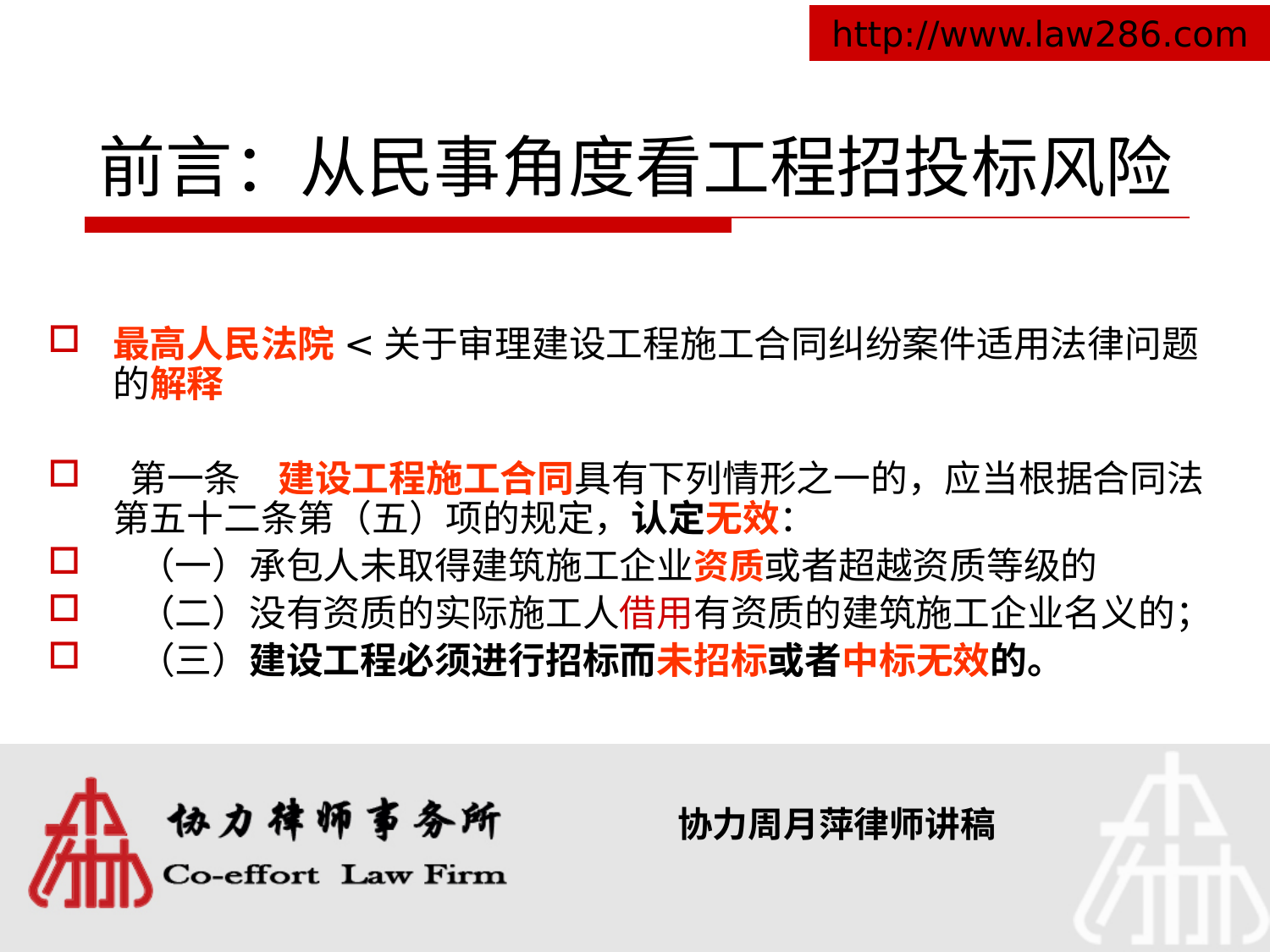

# 前言：从民事角度看工程招投标风险

最高人民法院<关于审理建设工程施工合同纠纷案件适用法律问题的解释

 第一条　建设工程施工合同具有下列情形之一的，应当根据合同法第五十二条第（五）项的规定，认定无效：
  （一）承包人未取得建筑施工企业资质或者超越资质等级的
  （二）没有资质的实际施工人借用有资质的建筑施工企业名义的；
  （三）建设工程必须进行招标而未招标或者中标无效的。